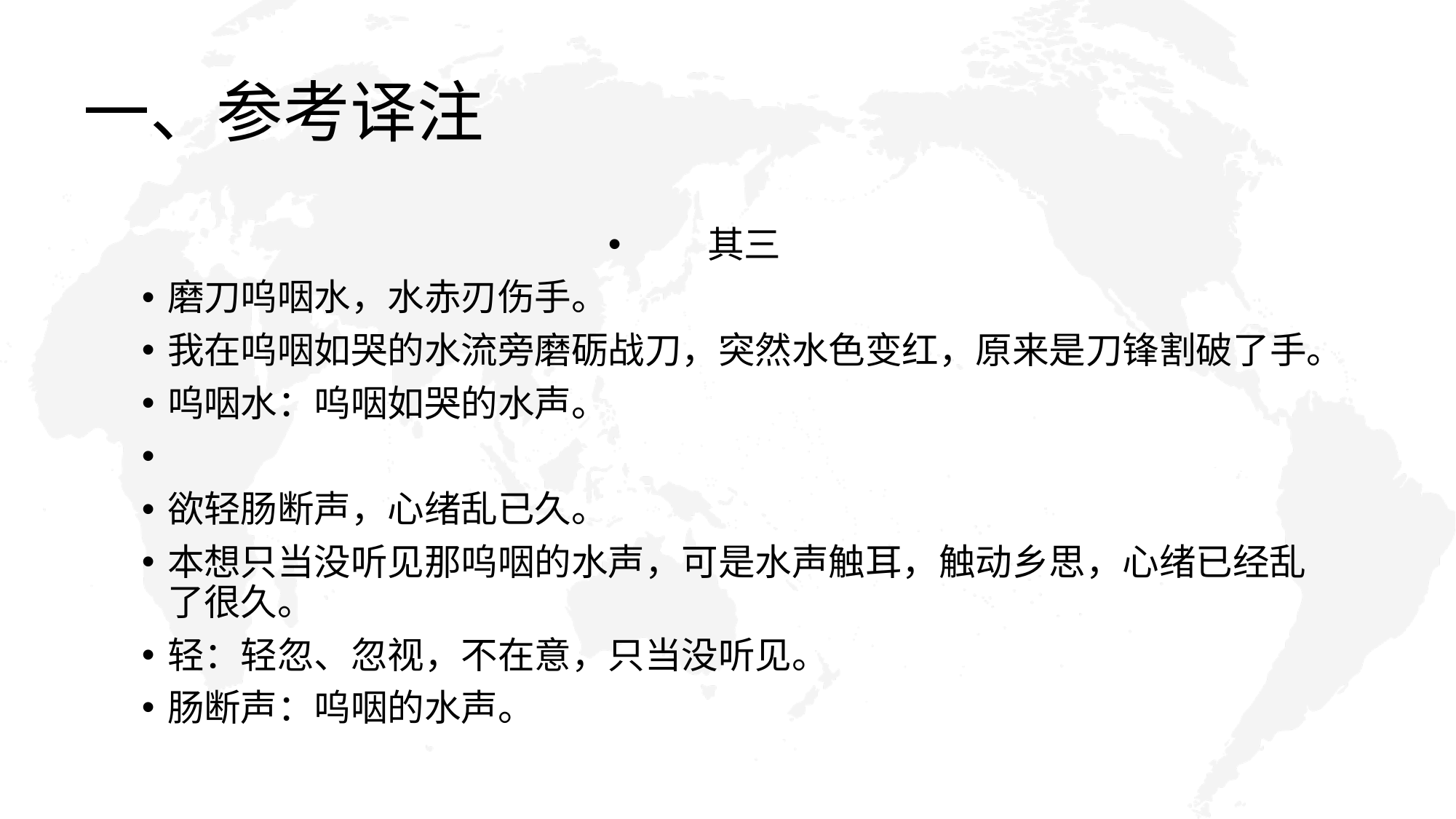

# 一、参考译注
其三
磨刀呜咽水，水赤刃伤手。
我在呜咽如哭的水流旁磨砺战刀，突然水色变红，原来是刀锋割破了手。
呜咽水：呜咽如哭的水声。

欲轻肠断声，心绪乱已久。
本想只当没听见那呜咽的水声，可是水声触耳，触动乡思，心绪已经乱了很久。
轻：轻忽、忽视，不在意，只当没听见。
肠断声：呜咽的水声。